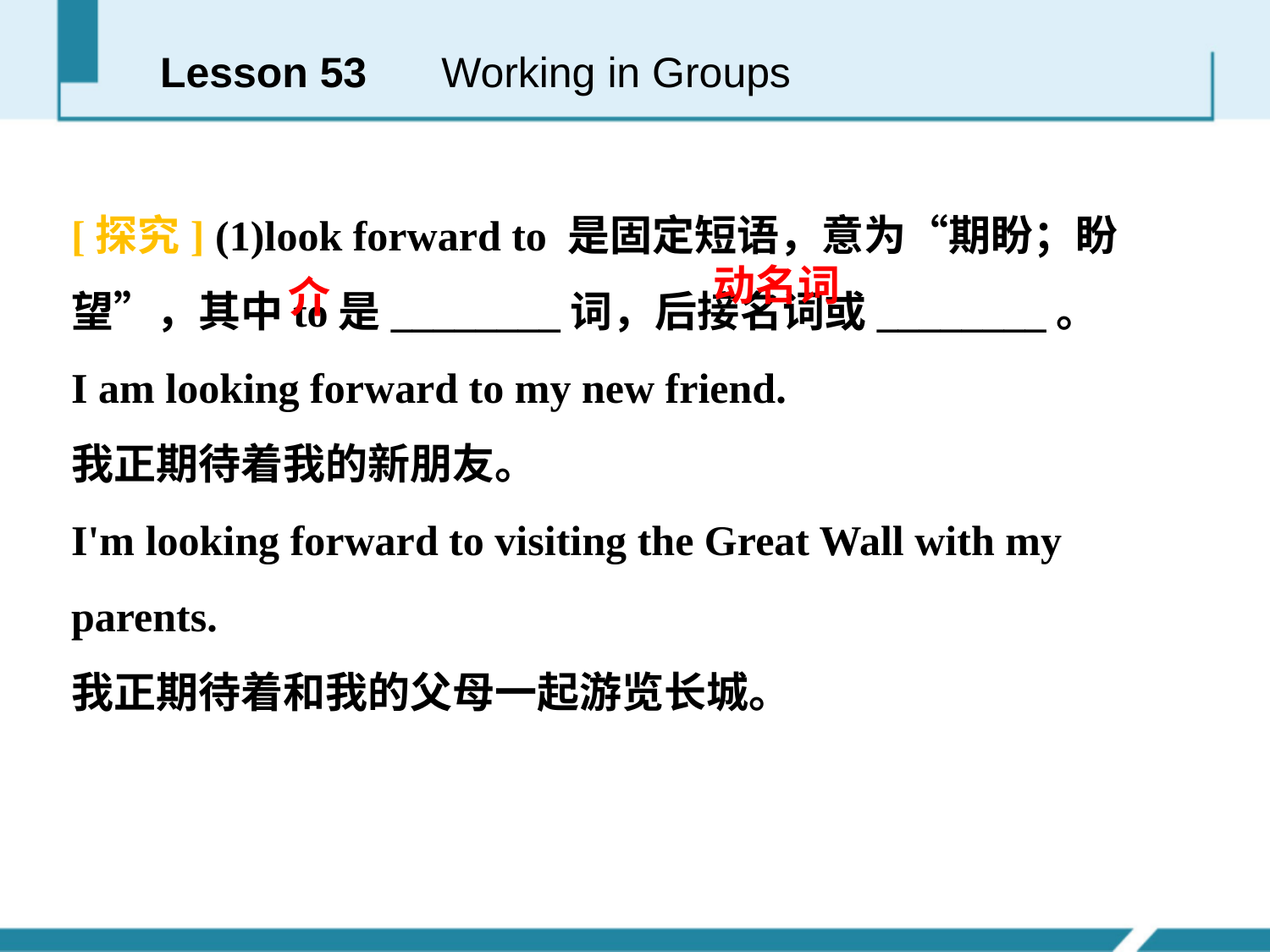

Lesson 53 　Working in Groups
[探究] (1)look forward to 是固定短语，意为“期盼；盼望”，其中to是________词，后接名词或________。
I am looking forward to my new friend.
我正期待着我的新朋友。
I'm looking forward to visiting the Great Wall with my parents.
我正期待着和我的父母一起游览长城。
动名词
介